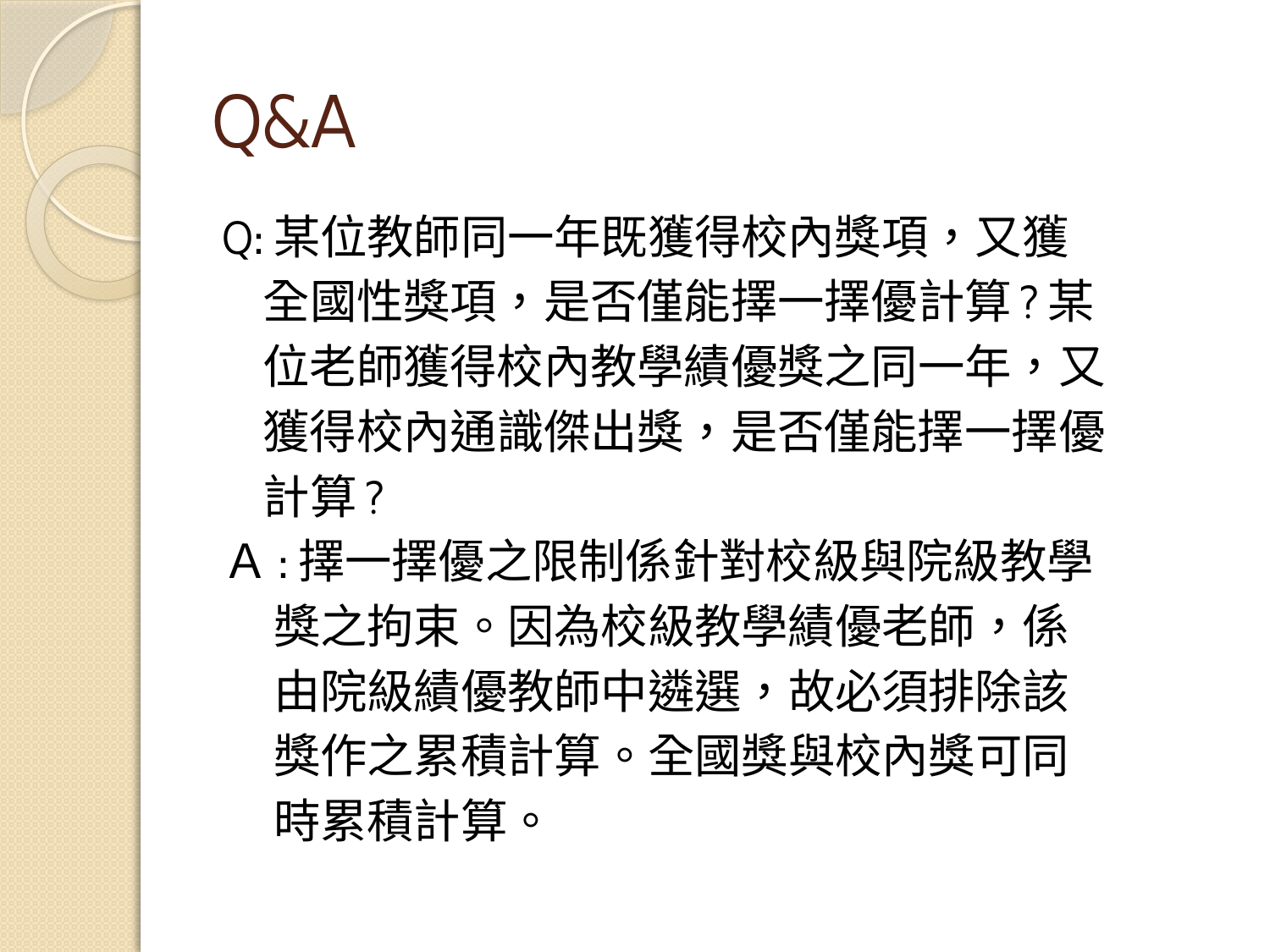

# Q&A
Q:某位教師同一年既獲得校內獎項，又獲
   全國性獎項，是否僅能擇一擇優計算?某
   位老師獲得校內教學績優獎之同一年，又
   獲得校內通識傑出獎，是否僅能擇一擇優
   計算?
Ａ:擇一擇優之限制係針對校級與院級教學
    獎之拘束。因為校級教學績優老師，係
    由院級績優教師中遴選，故必須排除該
    獎作之累積計算。全國獎與校內獎可同
    時累積計算。